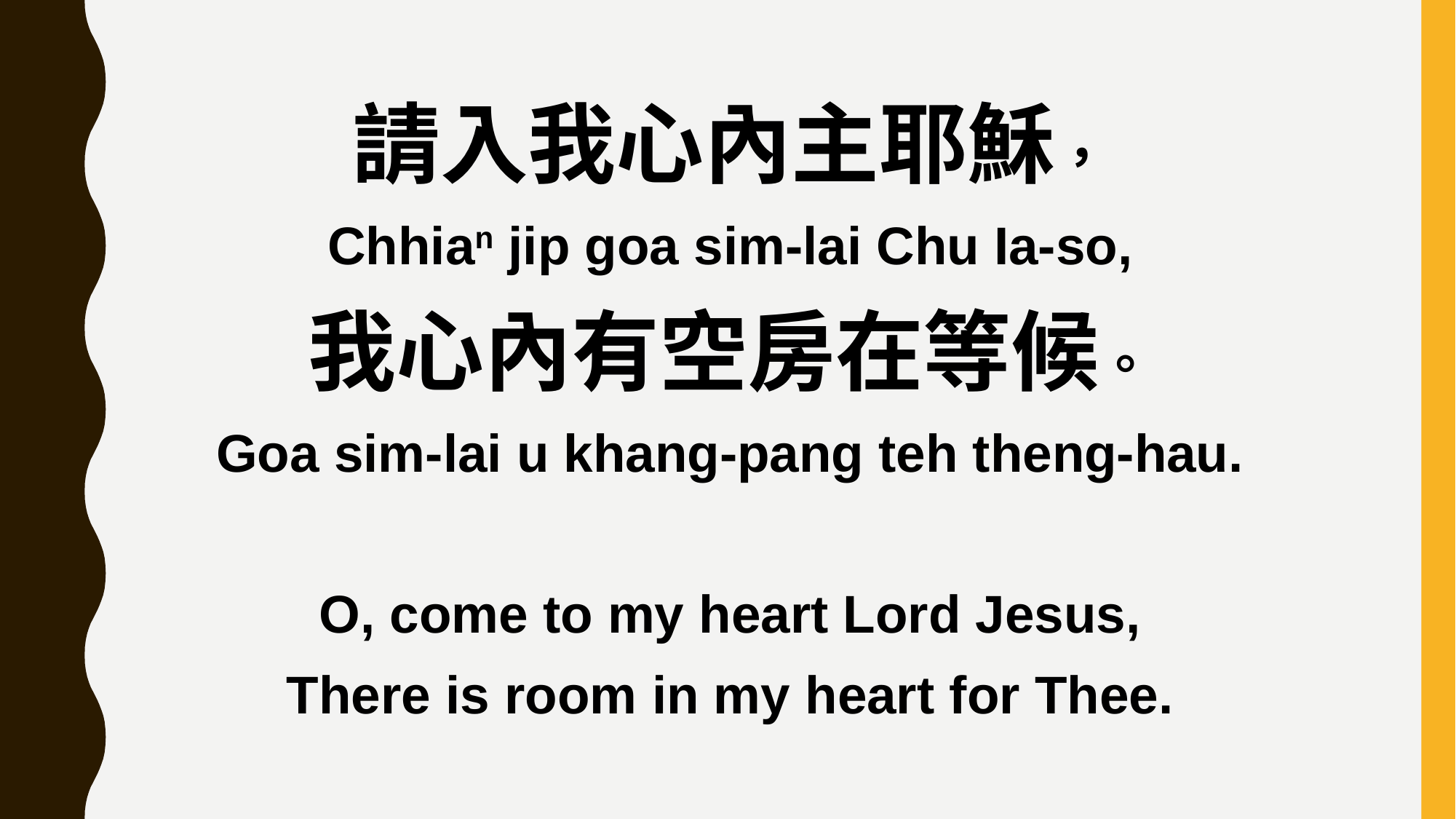

請入我心內主耶穌，
Chhian jip goa sim-lai Chu Ia-so,
我心內有空房在等候。
Goa sim-lai u khang-pang teh theng-hau.

O, come to my heart Lord Jesus,
There is room in my heart for Thee.